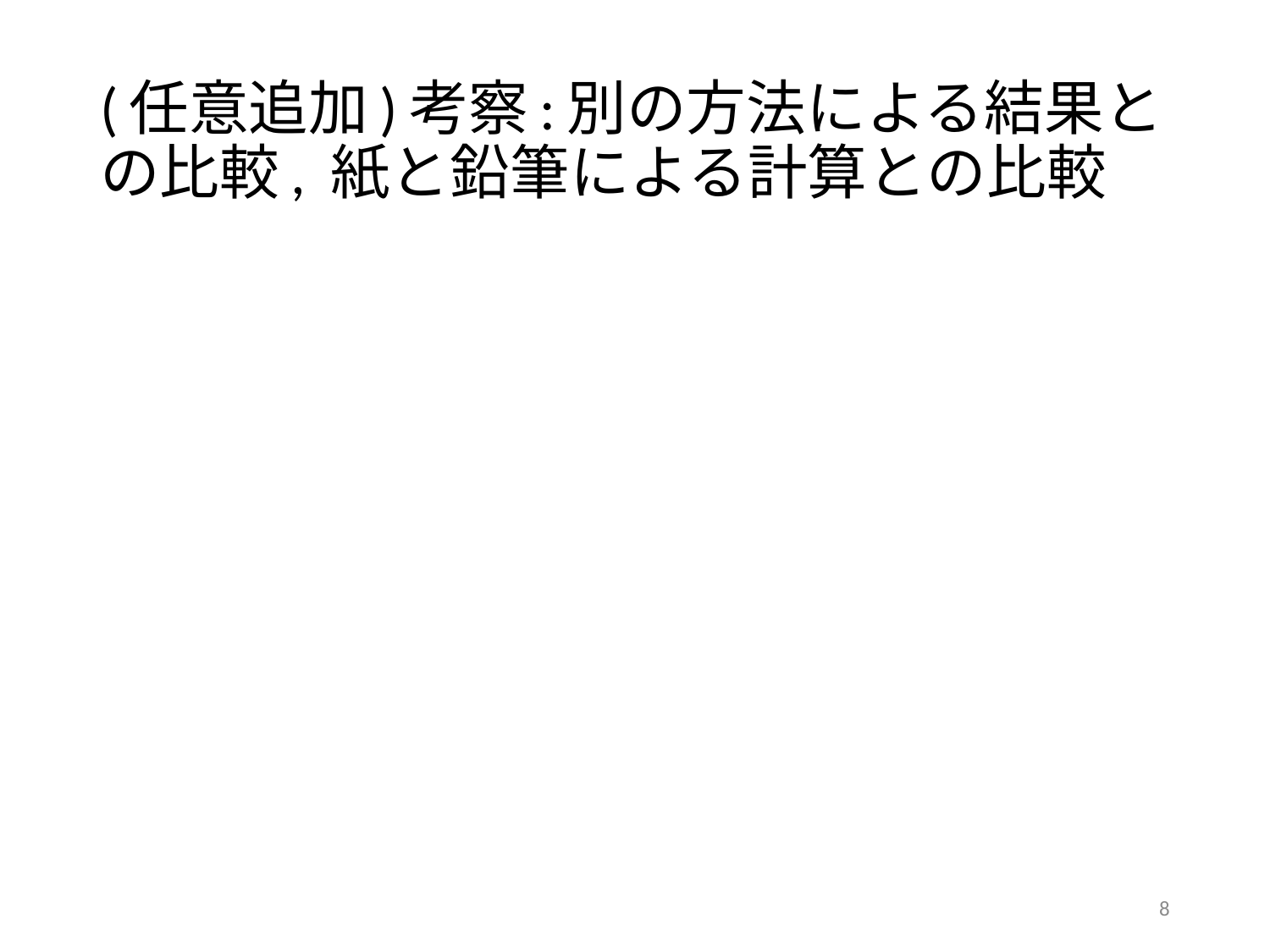

# (任意追加)考察:別の方法による結果との比較, 紙と鉛筆による計算との比較

8